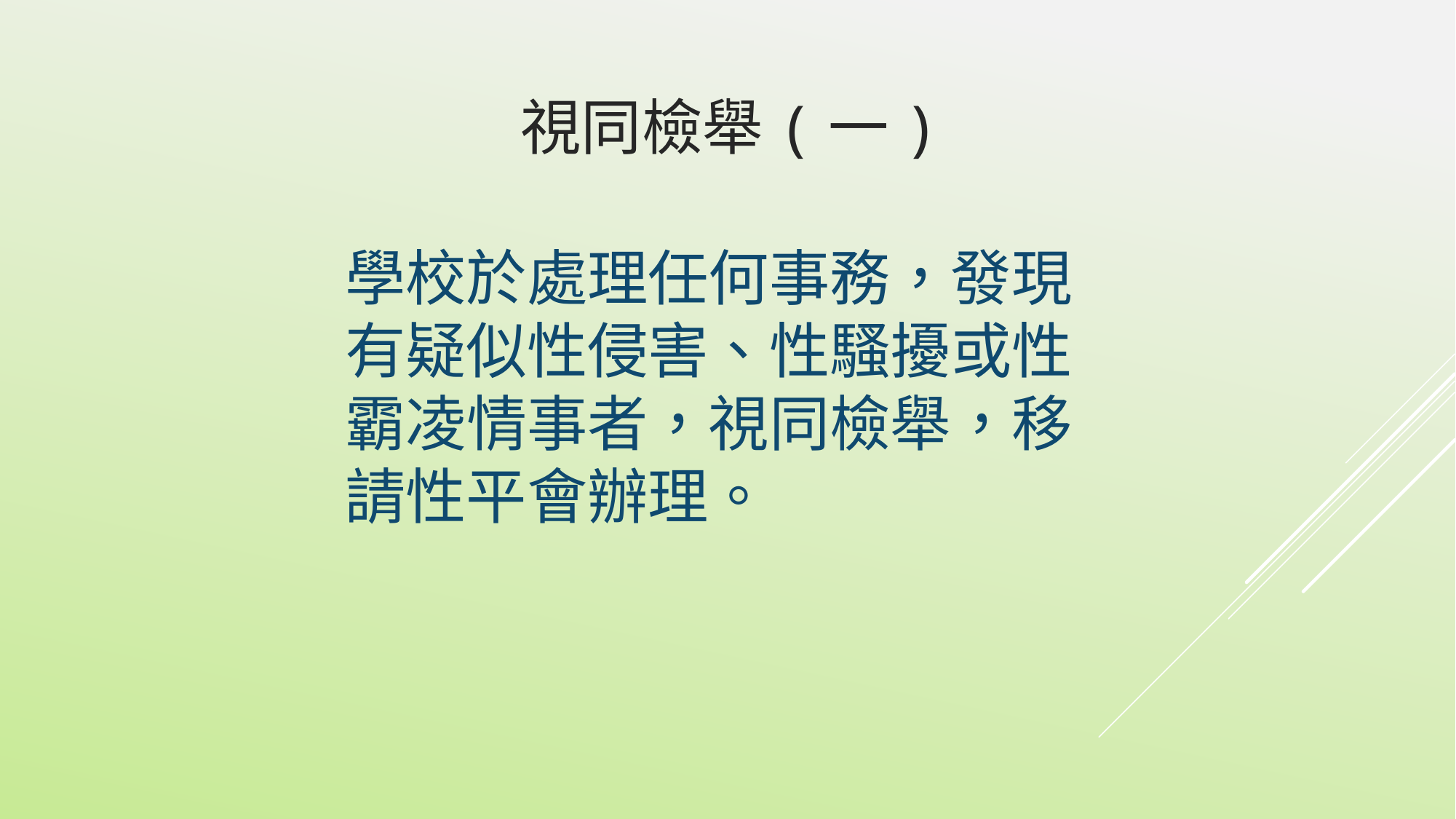

# 視同檢舉(一)
學校於處理任何事務，發現有疑似性侵害、性騷擾或性霸凌情事者，視同檢舉，移請性平會辦理。